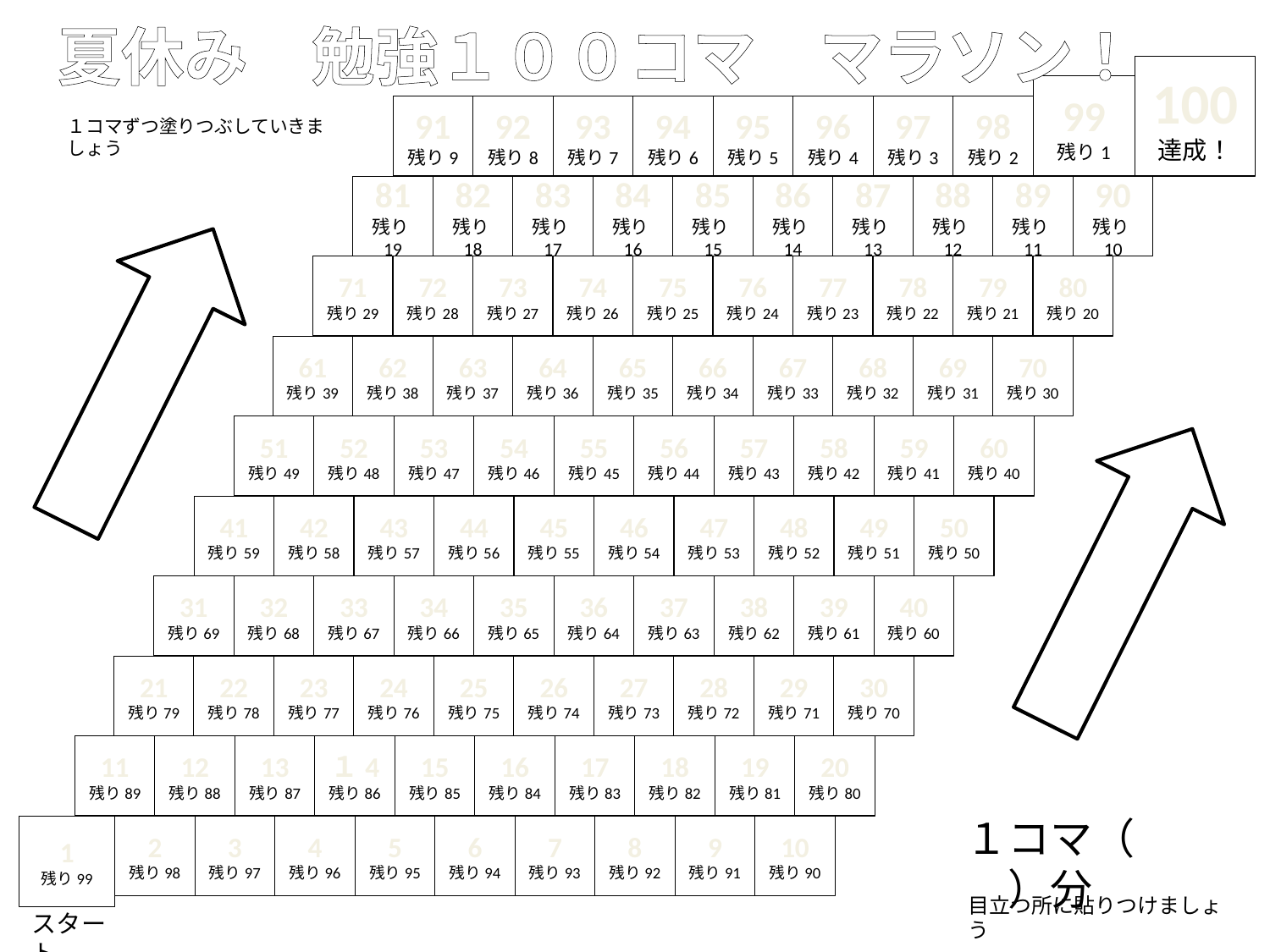

夏休み　勉強１００コマ　マラソン！
100
達成！
99
残り1
91
残り9
92
残り8
93
残り7
94
残り6
95
残り5
96
残り4
97
残り3
98
残り2
１コマずつ塗りつぶしていきましょう
81
残り19
82
残り18
83
残り17
84
残り16
85
残り15
86
残り14
87
残り13
88
残り12
89
残り11
90
残り10

71
残り29
72
残り28
73
残り27
74
残り26
75
残り25
76
残り24
77
残り23
78
残り22
79
残り21
80
残り20
61
残り39
62
残り38
63
残り37
64
残り36
65
残り35
66
残り34
67
残り33
68
残り32
69
残り31
70
残り30

51
残り49
52
残り48
53
残り47
54
残り46
55
残り45
56
残り44
57
残り43
58
残り42
59
残り41
60
残り40
41
残り59
42
残り58
43
残り57
44
残り56
45
残り55
46
残り54
47
残り53
48
残り52
49
残り51
50
残り50
31
残り69
32
残り68
33
残り67
34
残り66
35
残り65
36
残り64
37
残り63
38
残り62
39
残り61
40
残り60
21
残り79
22
残り78
23
残り77
24
残り76
25
残り75
26
残り74
27
残り73
28
残り72
29
残り71
30
残り70
11
残り89
12
残り88
13
残り87
１4
残り86
15
残り85
16
残り84
17
残り83
18
残り82
19
残り81
20
残り80
１コマ（　　　）分
1
残り99
2
残り98
3
残り97
4
残り96
5
残り95
6
残り94
7
残り93
8
残り92
9
残り91
10
残り90
目立つ所に貼りつけましょう
スタート